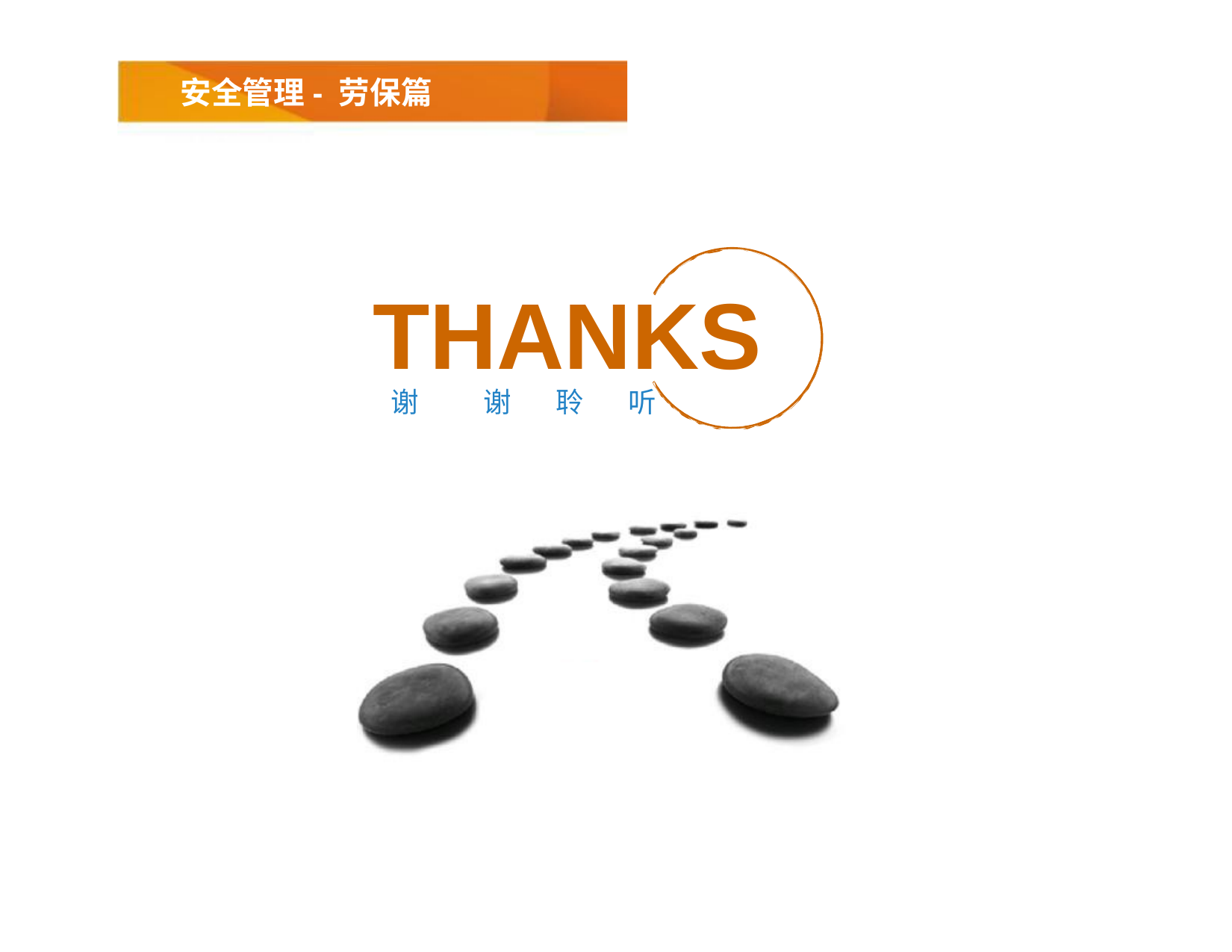

# 安全管理- 劳保篇

THANKS
谢	谢	聆	听